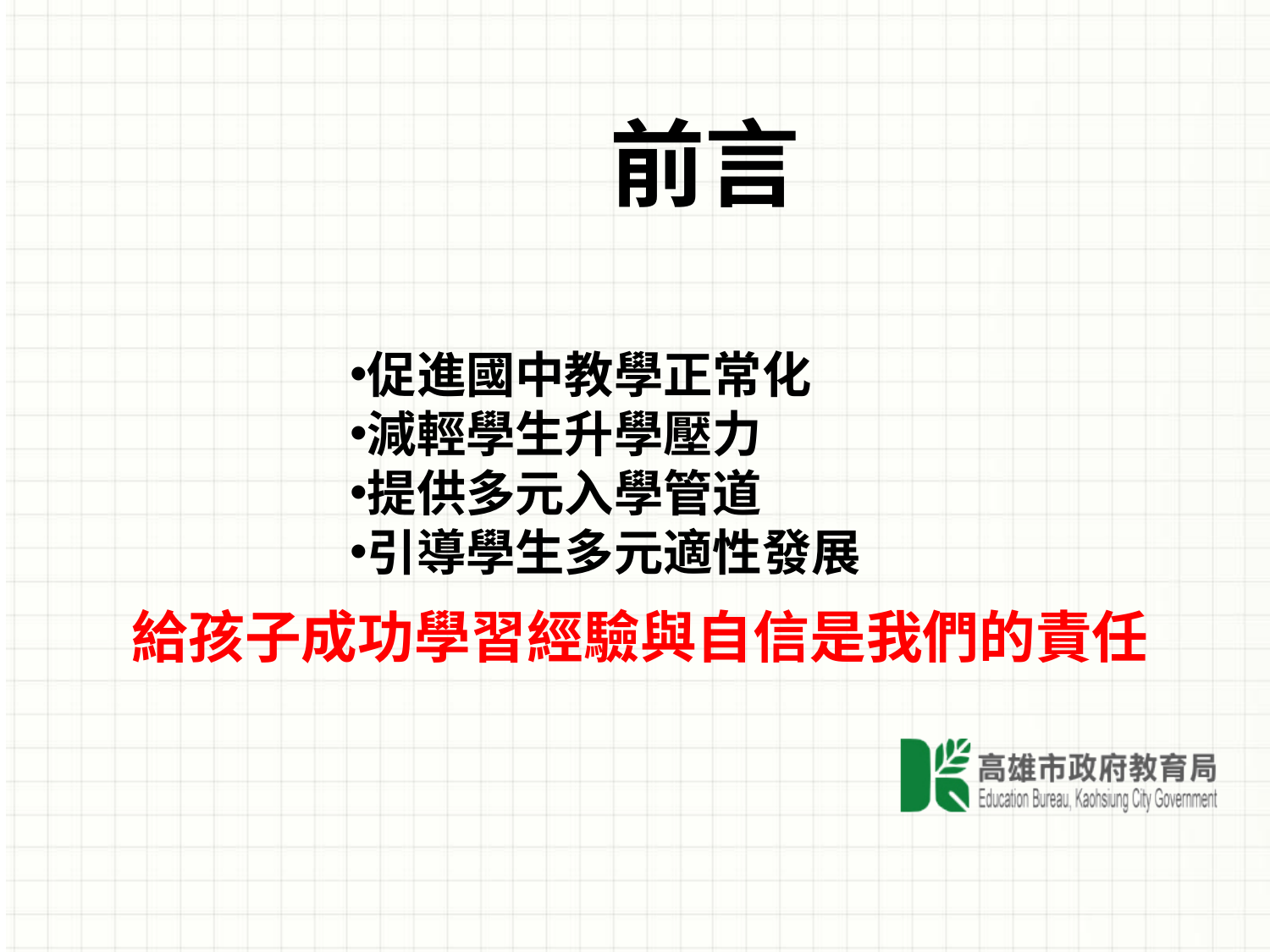

前言
促進國中教學正常化
減輕學生升學壓力
提供多元入學管道
引導學生多元適性發展

給孩子成功學習經驗與自信是我們的責任